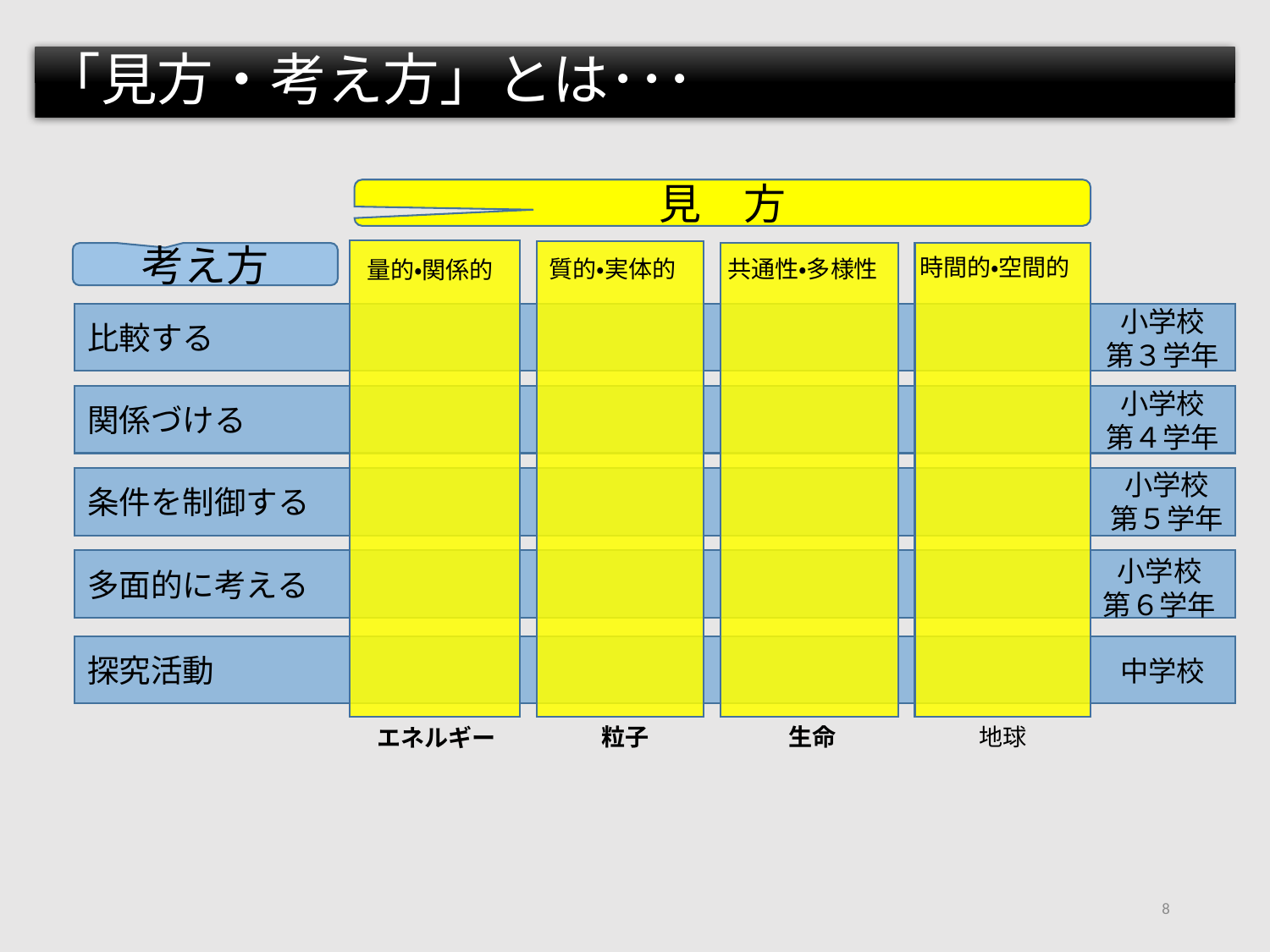

「見方・考え方」とは･･･
見　方

考え方

時間的・空間的
質的・実体的
共通性・多様性
量的・関係的
小学校
第３学年
比較する
小学校
第４学年
関係づける
小学校
第５学年
条件を制御する
小学校
第６学年
多面的に考える
探究活動
中学校
粒子
地球
生命
エネルギー
8